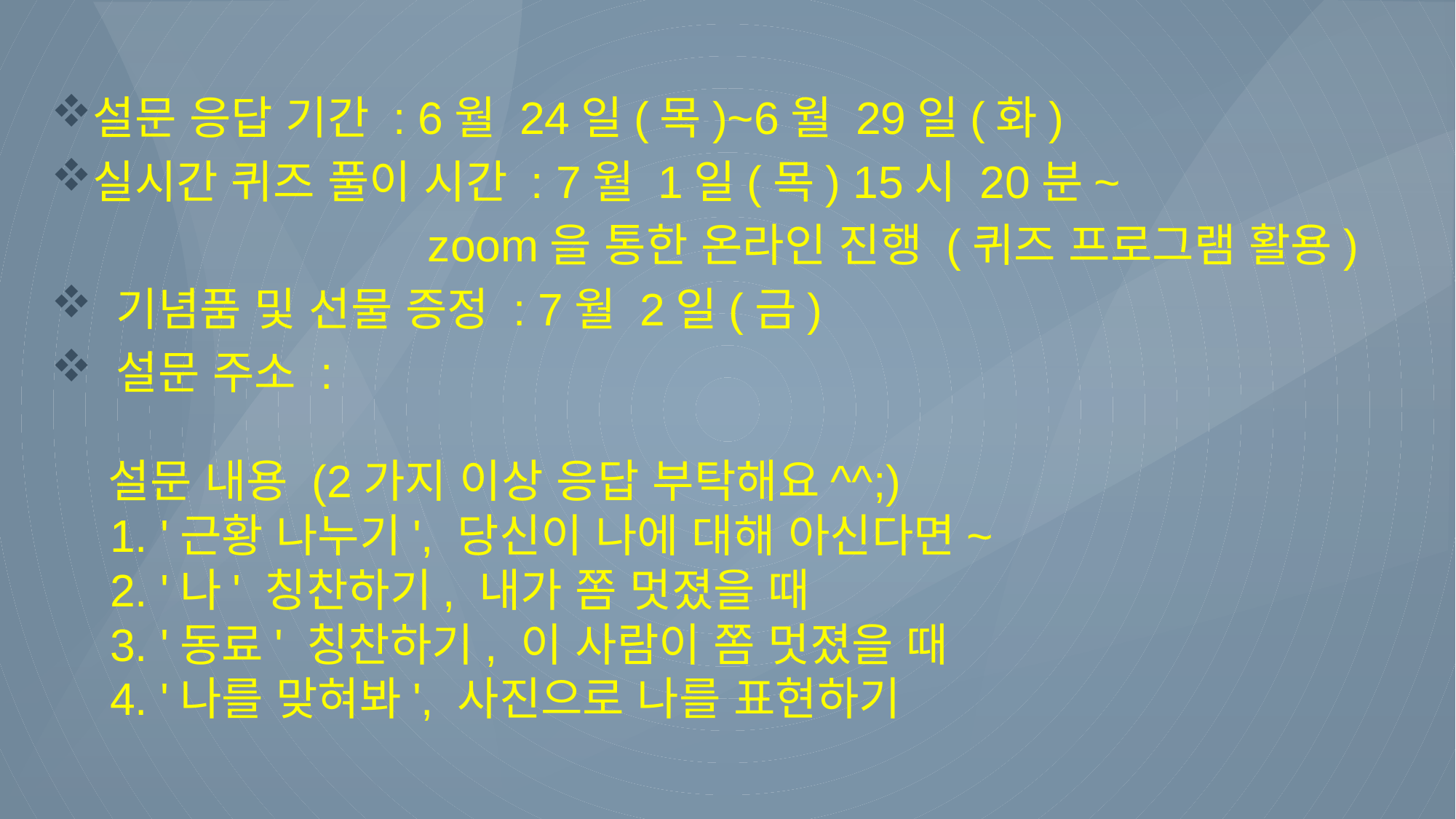

설문 응답 기간 : 6월 24일(목)~6월 29일(화)
실시간 퀴즈 풀이 시간 : 7월 1일(목) 15시 20분~
                              zoom을 통한 온라인 진행 (퀴즈 프로그램 활용)
 기념품 및 선물 증정 : 7월 2일(금)
 설문 주소 :

 설문 내용 (2가지 이상 응답 부탁해요^^;)
  1. '근황 나누기', 당신이 나에 대해 아신다면~
  2. '나' 칭찬하기, 내가 쫌 멋졌을 때
  3. '동료' 칭찬하기, 이 사람이 쫌 멋졌을 때
  4. '나를 맞혀봐', 사진으로 나를 표현하기